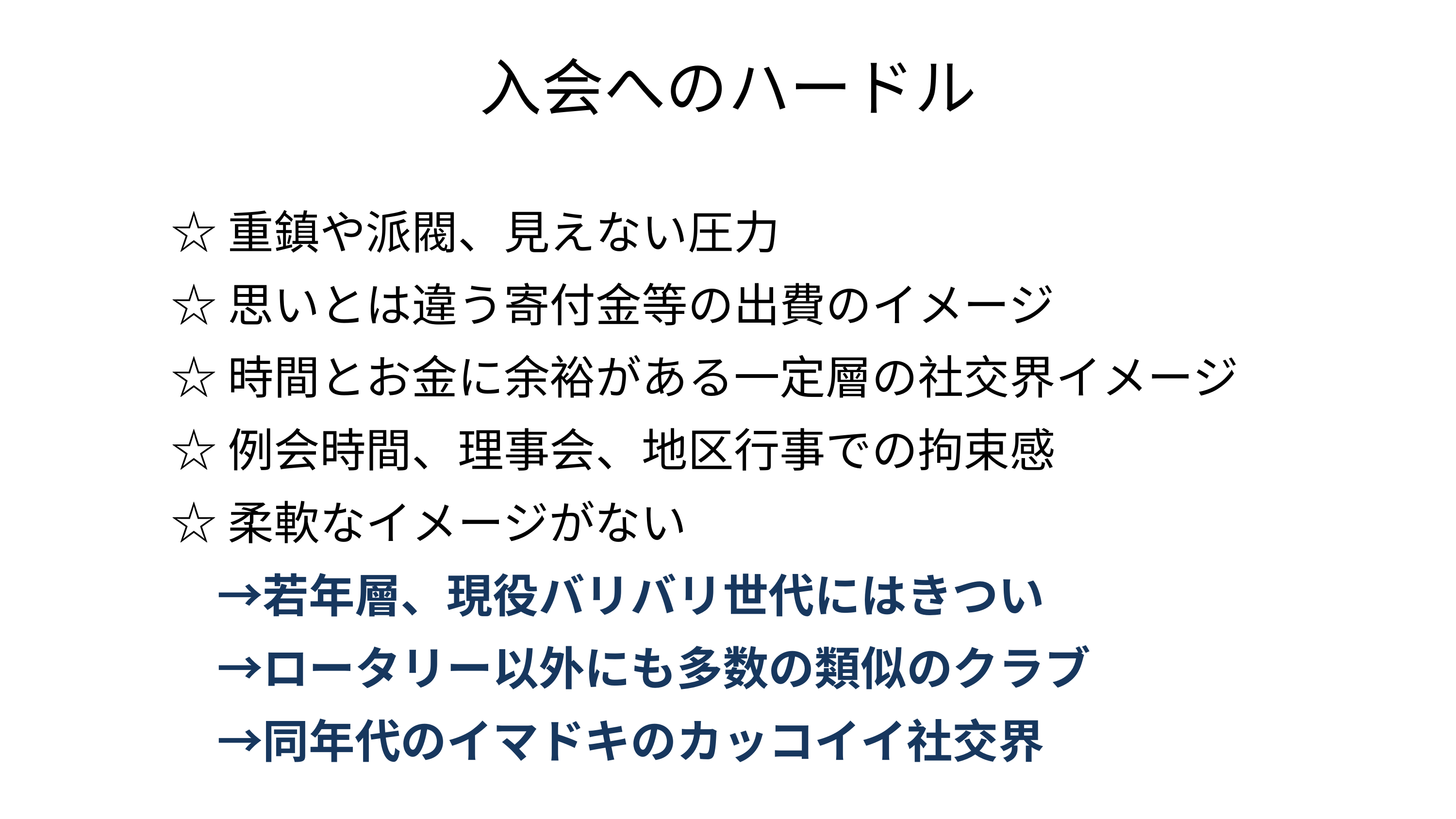

入会へのハードル
☆重鎮や派閥、見えない圧力
☆思いとは違う寄付金等の出費のイメージ
☆時間とお金に余裕がある一定層の社交界イメージ
☆例会時間、理事会、地区行事での拘束感
☆柔軟なイメージがない
　→若年層、現役バリバリ世代にはきつい
　→ロータリー以外にも多数の類似のクラブ
　→同年代のイマドキのカッコイイ社交界